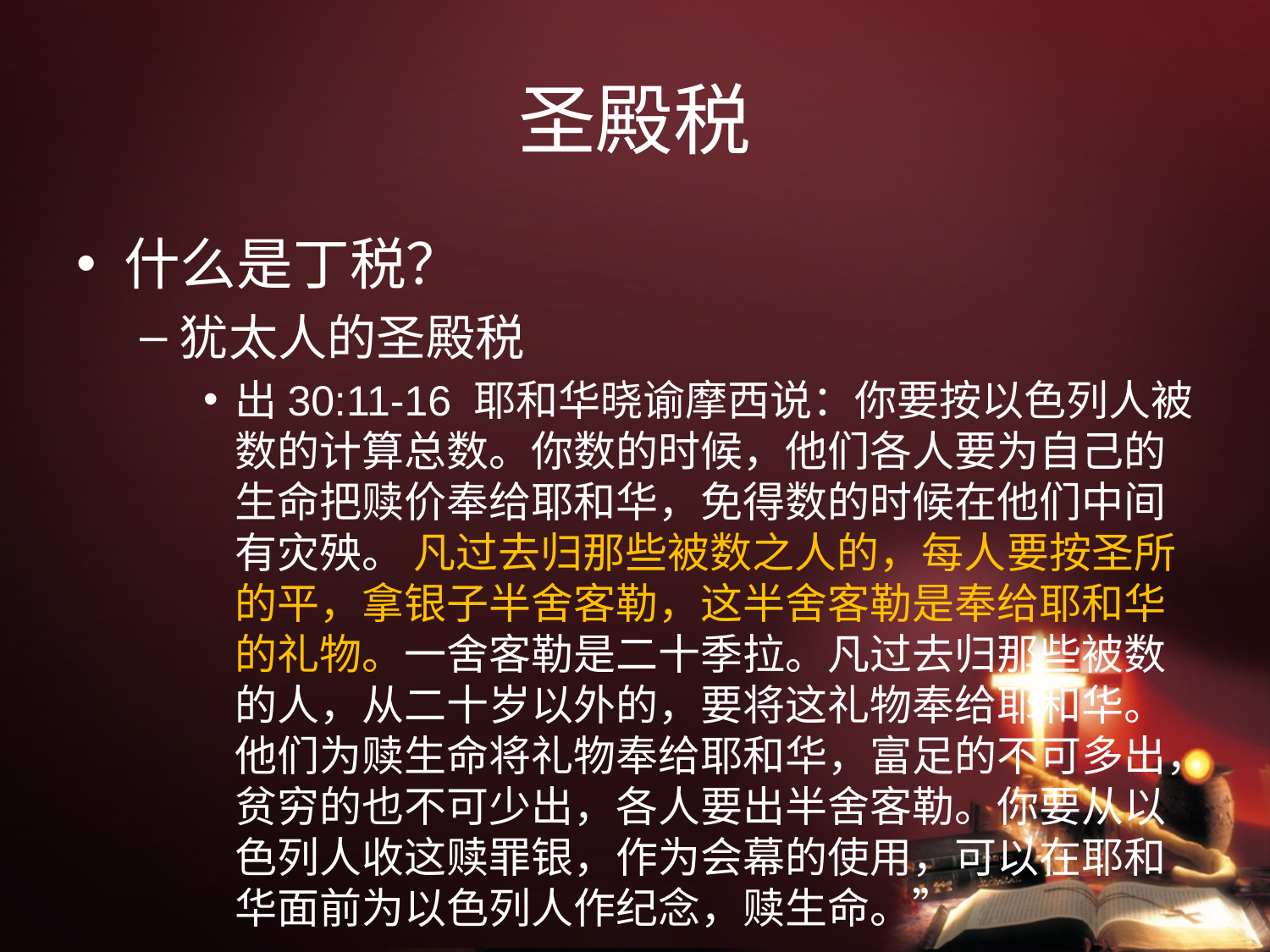

# 圣殿税
什么是丁税？
犹太人的圣殿税
出30:11-16 耶和华晓谕摩西说：你要按以色列人被数的计算总数。你数的时候，他们各人要为自己的生命把赎价奉给耶和华，免得数的时候在他们中间有灾殃。 凡过去归那些被数之人的，每人要按圣所的平，拿银子半舍客勒，这半舍客勒是奉给耶和华的礼物。一舍客勒是二十季拉。凡过去归那些被数的人，从二十岁以外的，要将这礼物奉给耶和华。他们为赎生命将礼物奉给耶和华，富足的不可多出，贫穷的也不可少出，各人要出半舍客勒。你要从以色列人收这赎罪银，作为会幕的使用，可以在耶和华面前为以色列人作纪念，赎生命。”